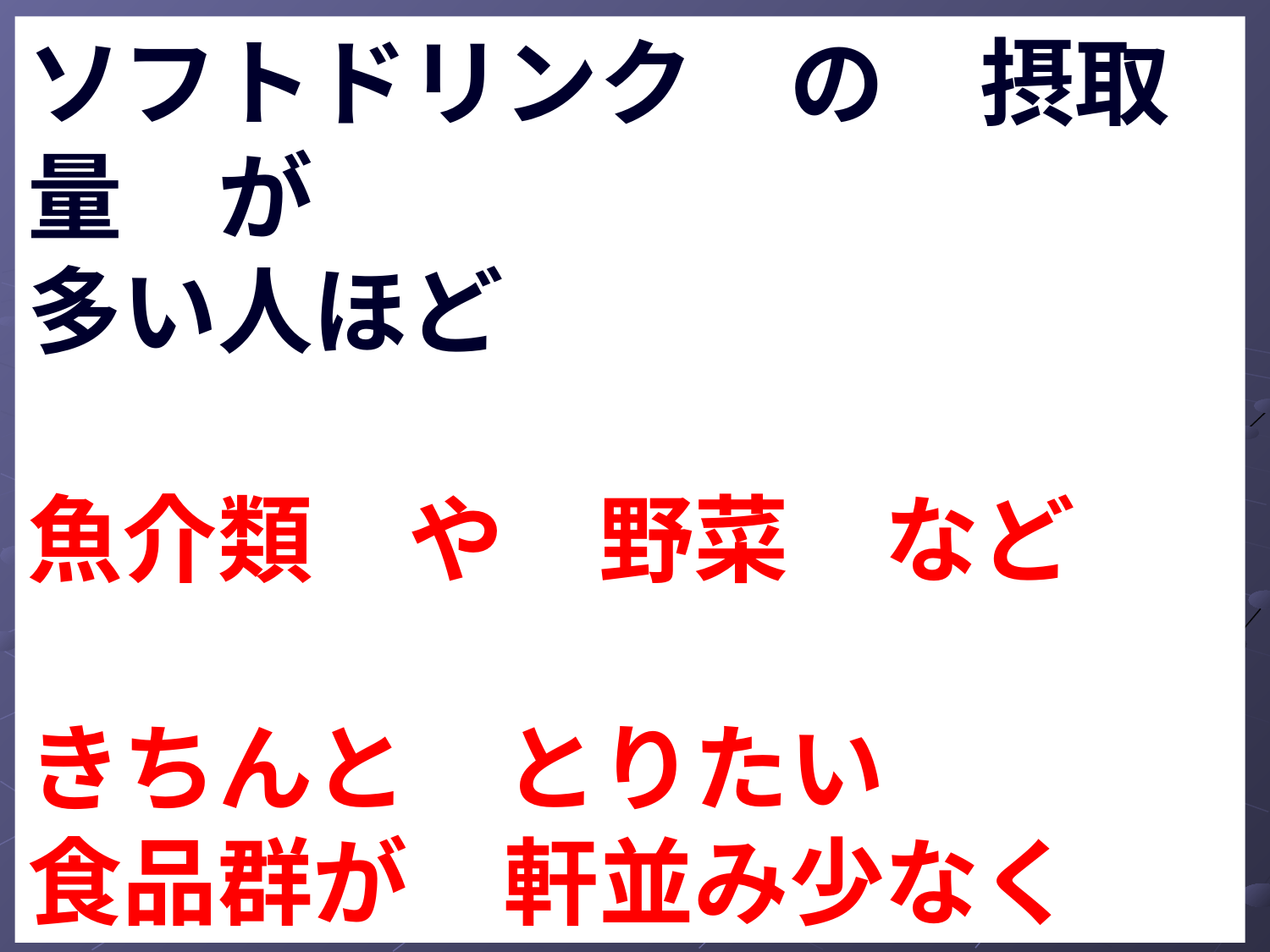

ソフトドリンク　の　摂取量　が
多い人ほど

魚介類　や　野菜　など

きちんと　とりたい
食品群が　軒並み少なく
34